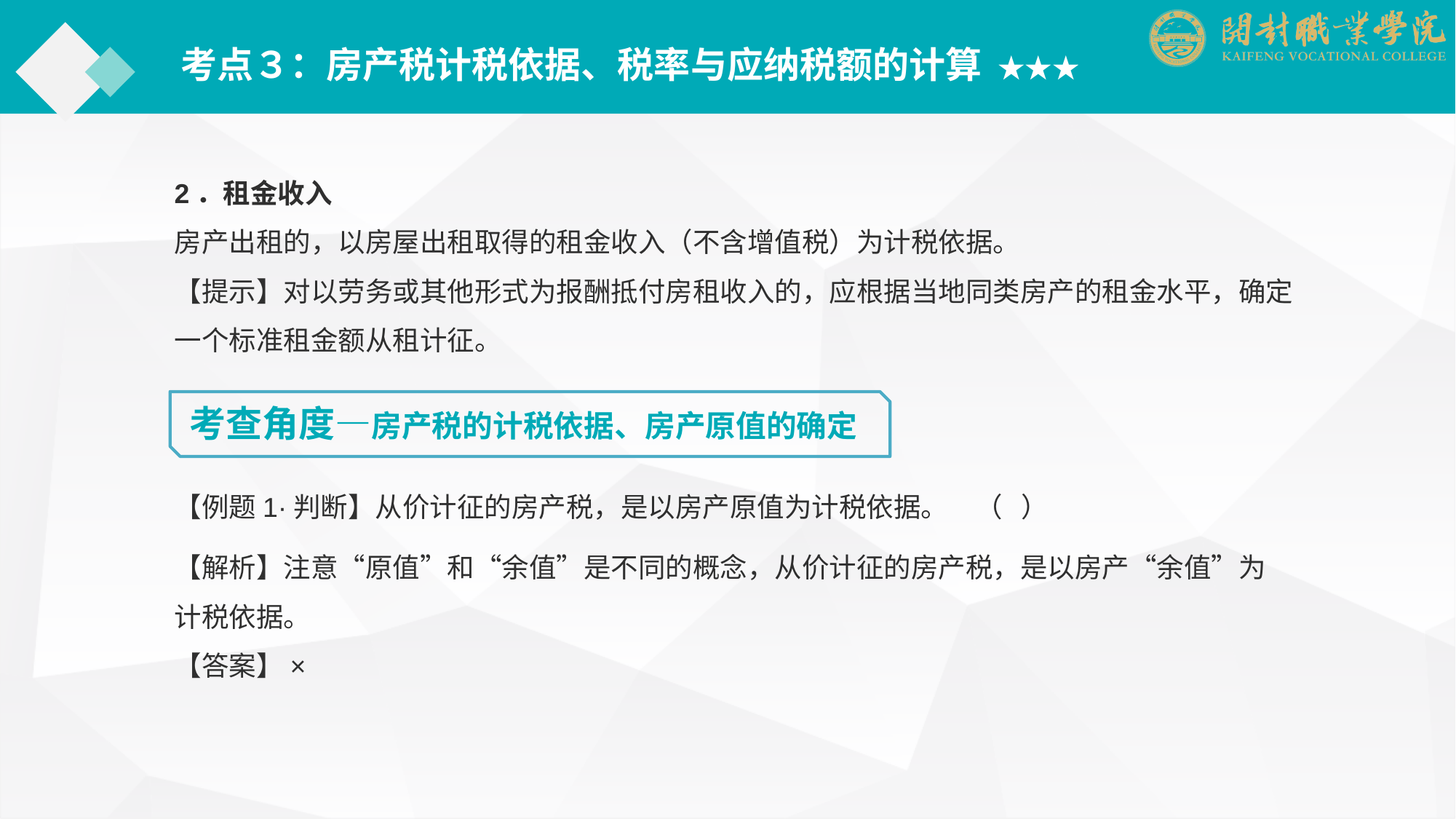

考点３：房产税计税依据、税率与应纳税额的计算  ★★★
2．租金收入
房产出租的，以房屋出租取得的租金收入（不含增值税）为计税依据。
【提示】对以劳务或其他形式为报酬抵付房租收入的，应根据当地同类房产的租金水平，确定一个标准租金额从租计征。

考查角度—房产税的计税依据、房产原值的确定
【例题1·判断】从价计征的房产税，是以房产原值为计税依据。　（   ）
【解析】注意“原值”和“余值”是不同的概念，从价计征的房产税，是以房产“余值”为计税依据。
【答案】×